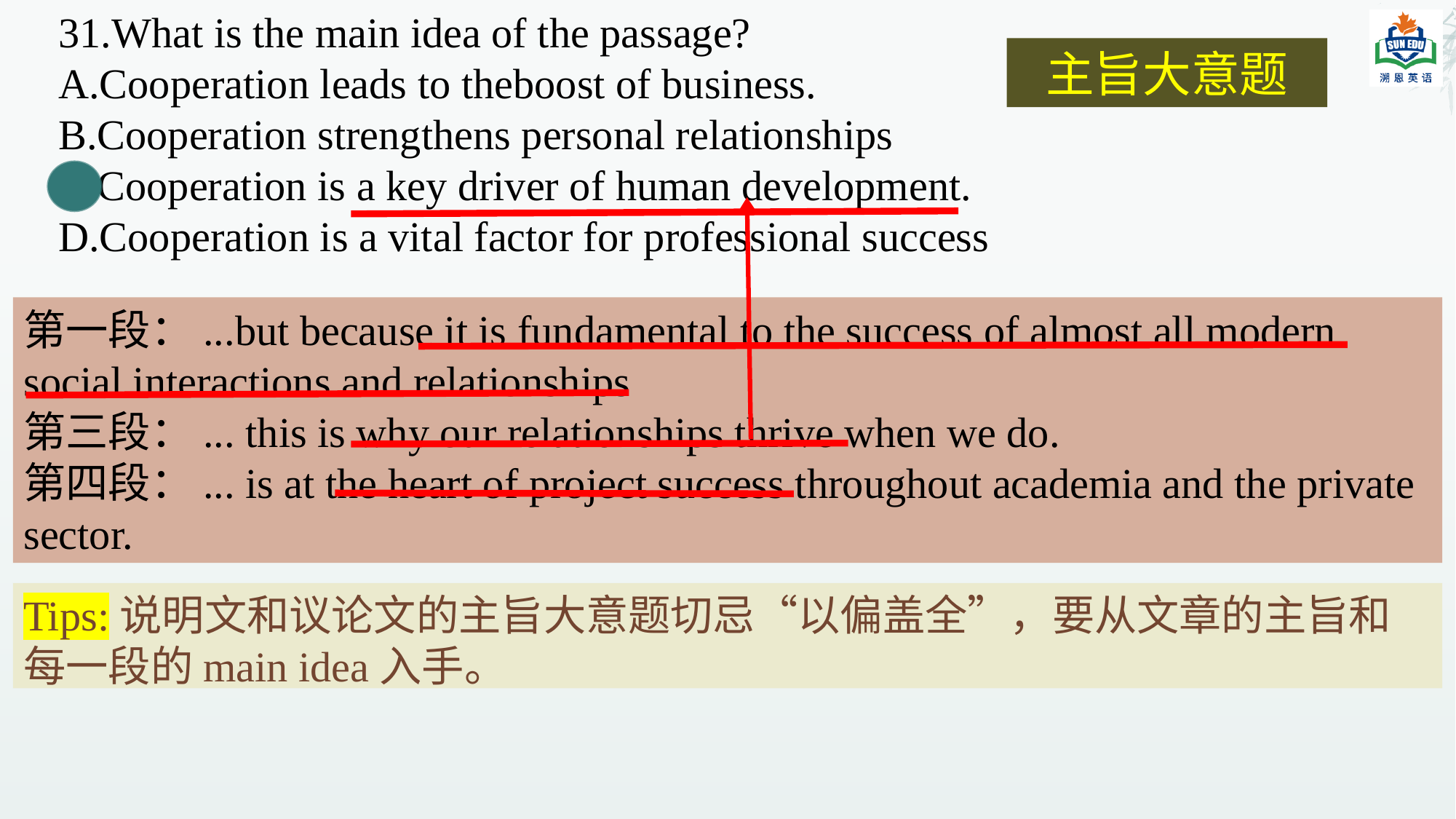

31.What is the main idea of the passage?
A.Cooperation leads to theboost of business.
B.Cooperation strengthens personal relationships
C.Cooperation is a key driver of human development.
D.Cooperation is a vital factor for professional success
主旨大意题

第一段：...but because it is fundamental to the success of almost all modern social interactions and relationships
第三段：... this is why our relationships thrive when we do.
第四段：... is at the heart of project success throughout academia and the private sector.
Tips:说明文和议论文的主旨大意题切忌“以偏盖全”，要从文章的主旨和每一段的main idea入手。 sector.